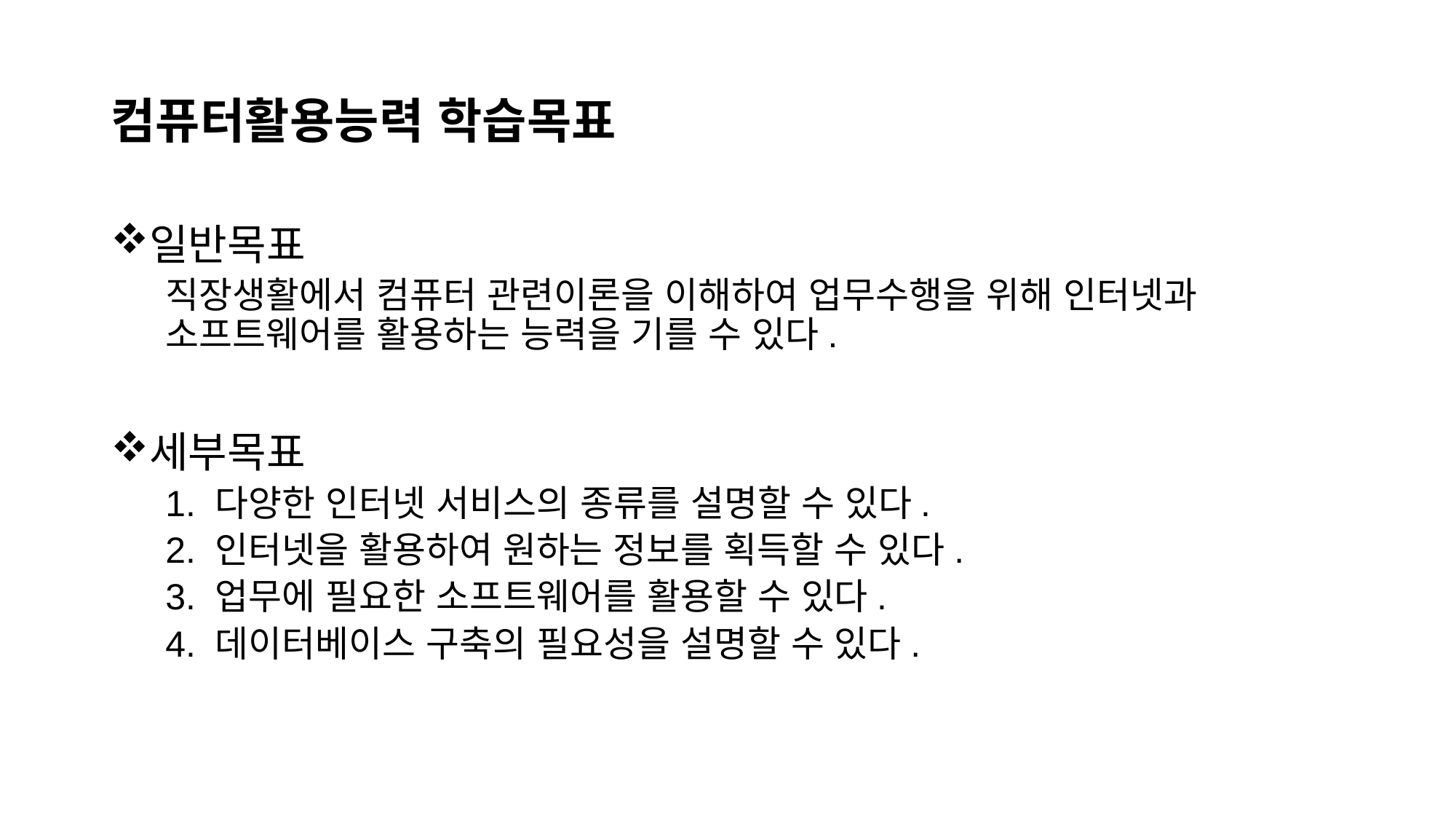

# 컴퓨터활용능력 학습목표
일반목표
직장생활에서 컴퓨터 관련이론을 이해하여 업무수행을 위해 인터넷과 소프트웨어를 활용하는 능력을 기를 수 있다.

세부목표
1. 다양한 인터넷 서비스의 종류를 설명할 수 있다.
2. 인터넷을 활용하여 원하는 정보를 획득할 수 있다.
3. 업무에 필요한 소프트웨어를 활용할 수 있다.
4. 데이터베이스 구축의 필요성을 설명할 수 있다.